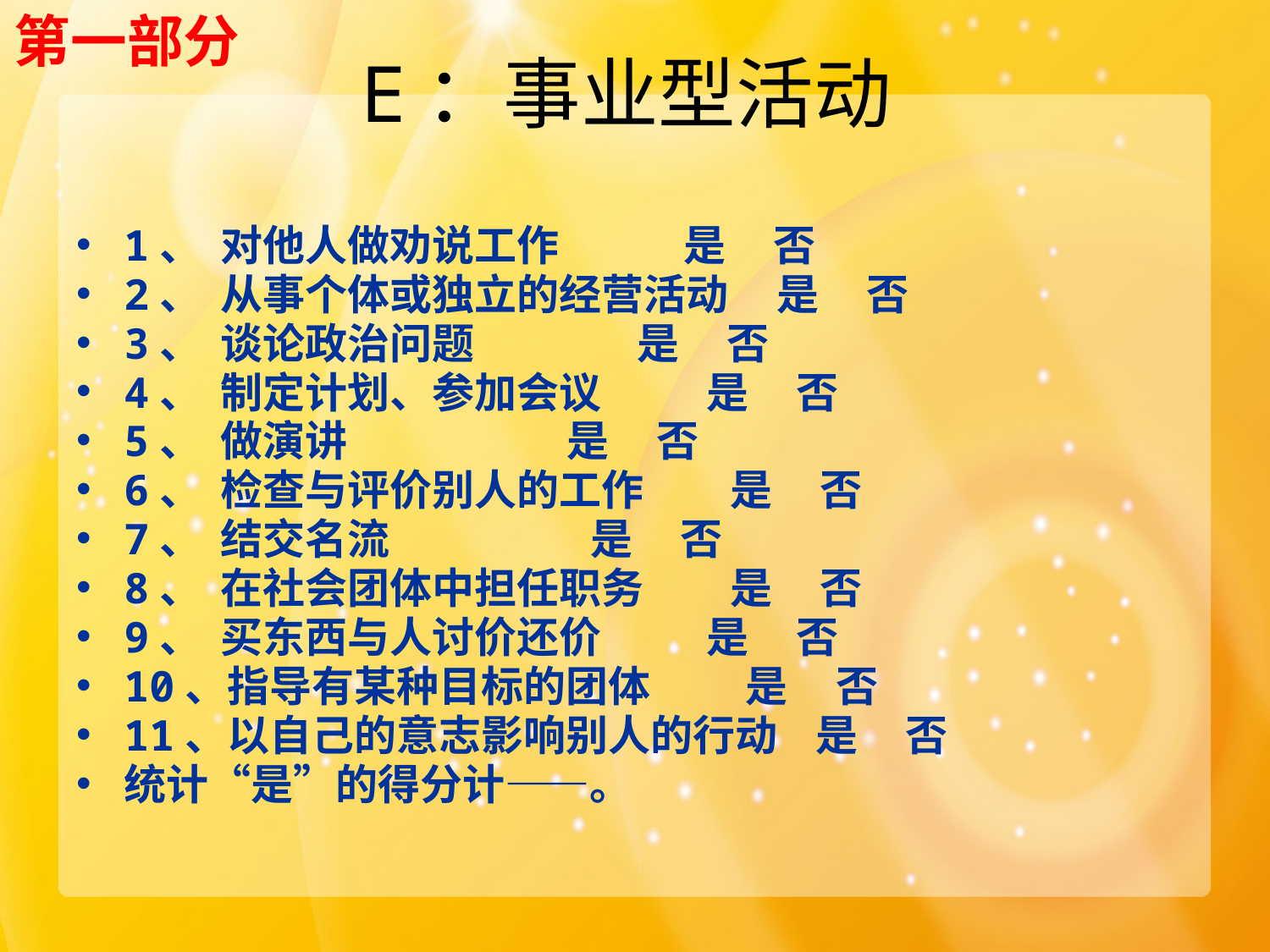

第一部分
# E：事业型活动
1、  对他人做劝说工作             是     否
2、  从事个体或独立的经营活动     是     否
3、  谈论政治问题                 是     否
4、  制定计划、参加会议           是     否
5、  做演讲                       是     否
6、  检查与评价别人的工作         是     否
7、  结交名流                     是     否
8、  在社会团体中担任职务         是     否
9、  买东西与人讨价还价           是     否
10、指导有某种目标的团体          是     否
11、以自己的意志影响别人的行动    是     否
统计“是”的得分计——。